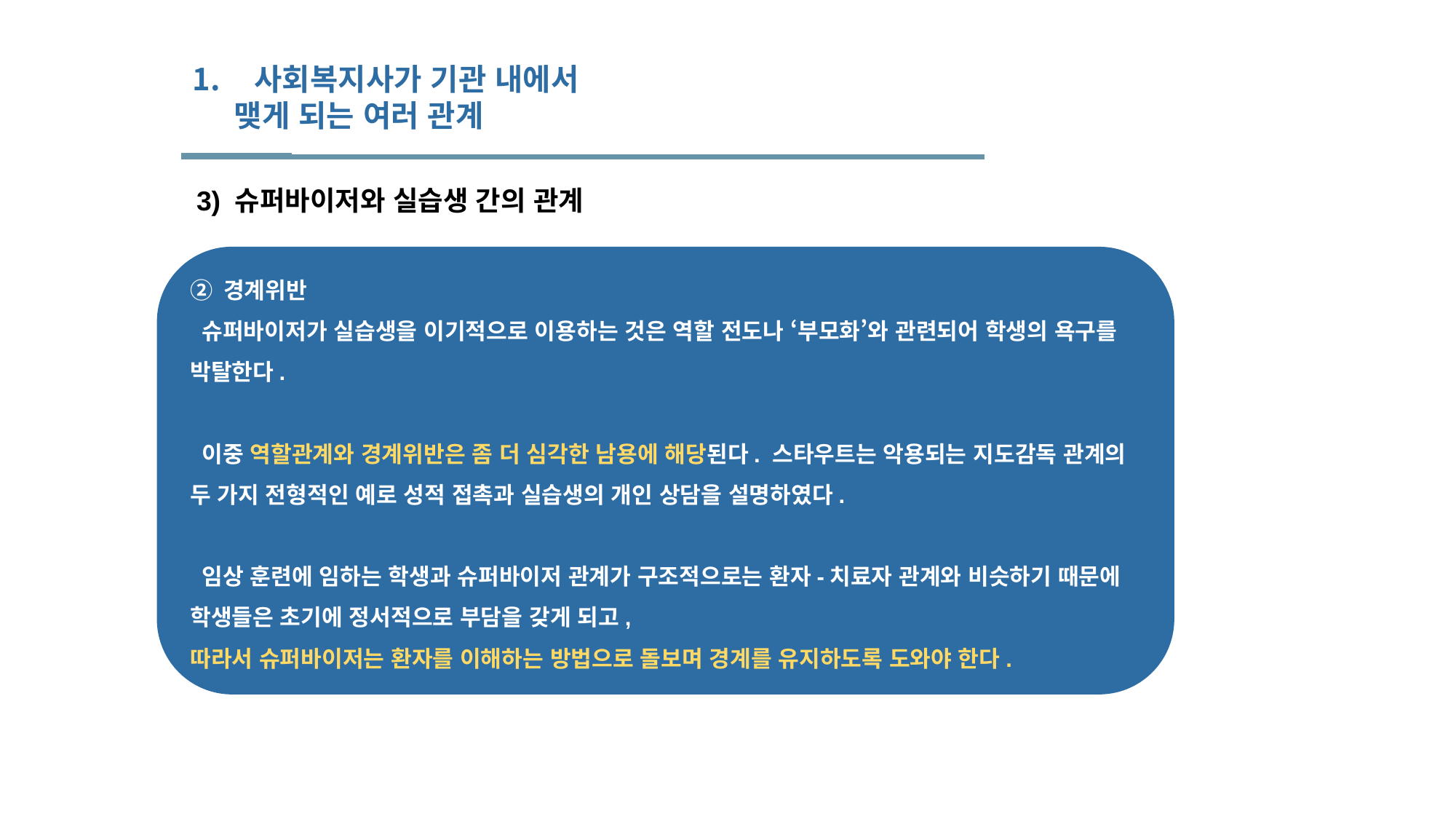

사회복지사가 기관 내에서
    맺게 되는 여러 관계

 3) 슈퍼바이저와 실습생 간의 관계

② 경계위반
 슈퍼바이저가 실습생을 이기적으로 이용하는 것은 역할 전도나 ‘부모화’와 관련되어 학생의 욕구를 박탈한다.

 이중 역할관계와 경계위반은 좀 더 심각한 남용에 해당된다. 스타우트는 악용되는 지도감독 관계의 두 가지 전형적인 예로 성적 접촉과 실습생의 개인 상담을 설명하였다.

 임상 훈련에 임하는 학생과 슈퍼바이저 관계가 구조적으로는 환자-치료자 관계와 비슷하기 때문에 학생들은 초기에 정서적으로 부담을 갖게 되고,
따라서 슈퍼바이저는 환자를 이해하는 방법으로 돌보며 경계를 유지하도록 도와야 한다.